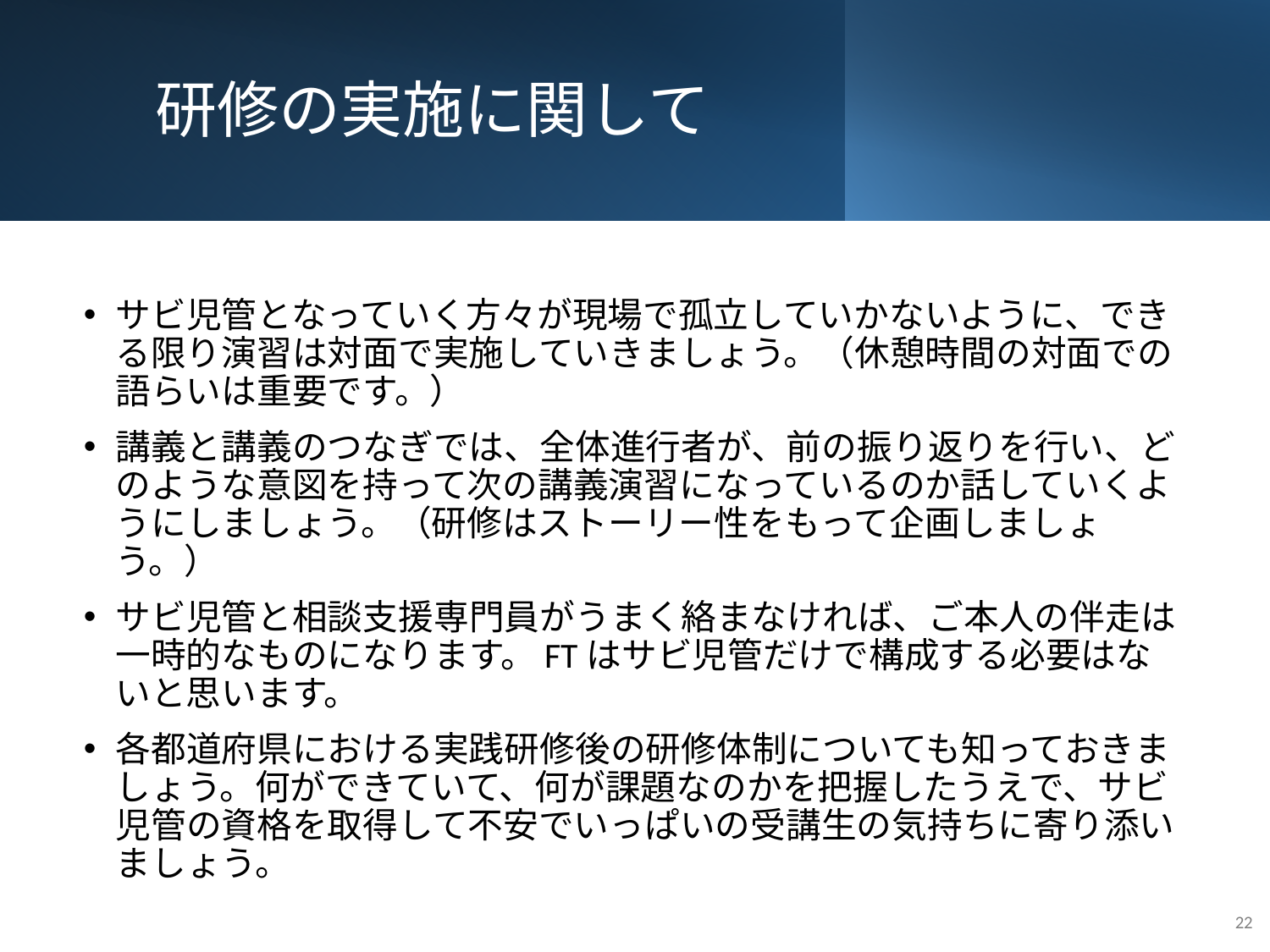

# 研修の実施に関して
サビ児管となっていく方々が現場で孤立していかないように、できる限り演習は対面で実施していきましょう。（休憩時間の対面での語らいは重要です。）
講義と講義のつなぎでは、全体進行者が、前の振り返りを行い、どのような意図を持って次の講義演習になっているのか話していくようにしましょう。（研修はストーリー性をもって企画しましょう。）
サビ児管と相談支援専門員がうまく絡まなければ、ご本人の伴走は一時的なものになります。FTはサビ児管だけで構成する必要はないと思います。
各都道府県における実践研修後の研修体制についても知っておきましょう。何ができていて、何が課題なのかを把握したうえで、サビ児管の資格を取得して不安でいっぱいの受講生の気持ちに寄り添いましょう。
22